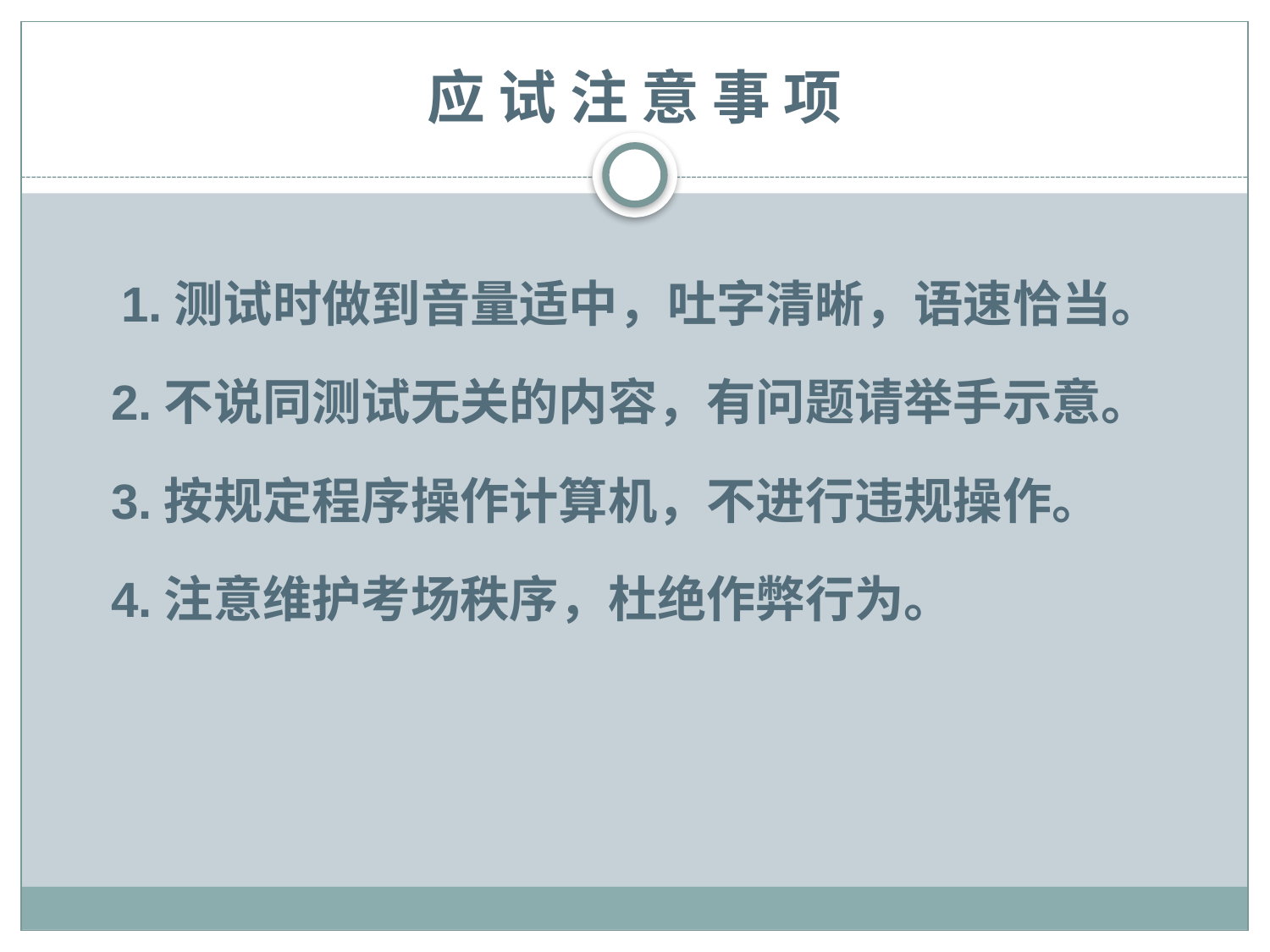

# 应 试 注 意 事 项
  1.测试时做到音量适中，吐字清晰，语速恰当。
 2.不说同测试无关的内容，有问题请举手示意。
 3.按规定程序操作计算机，不进行违规操作。
 4.注意维护考场秩序，杜绝作弊行为。